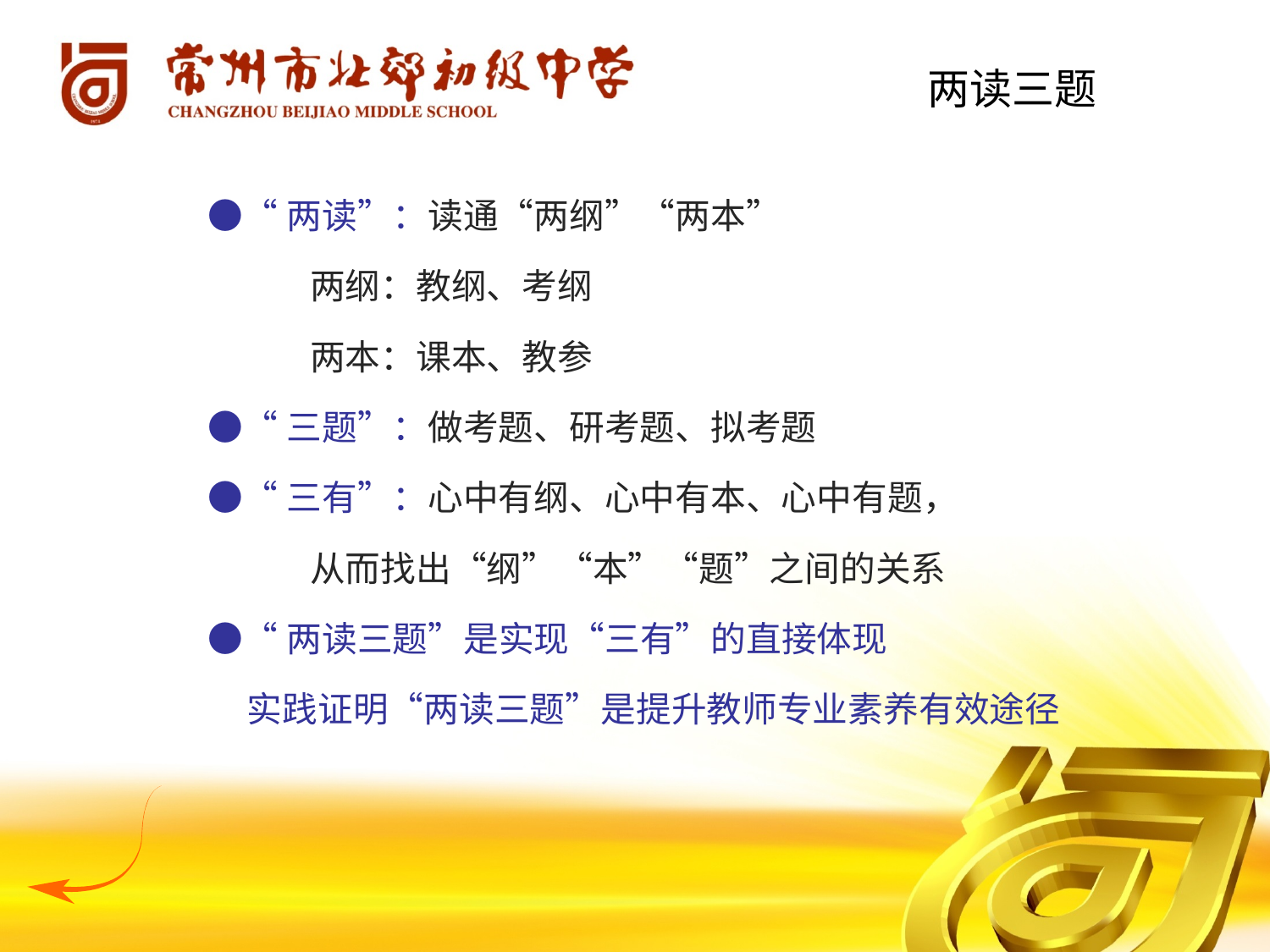

两读三题
●“两读”：读通“两纲”“两本”
            两纲：教纲、考纲
            两本：课本、教参
●“三题”：做考题、研考题、拟考题
●“三有”：心中有纲、心中有本、心中有题，
            从而找出“纲”“本”“题”之间的关系
●“两读三题”是实现“三有”的直接体现
    实践证明“两读三题”是提升教师专业素养有效途径